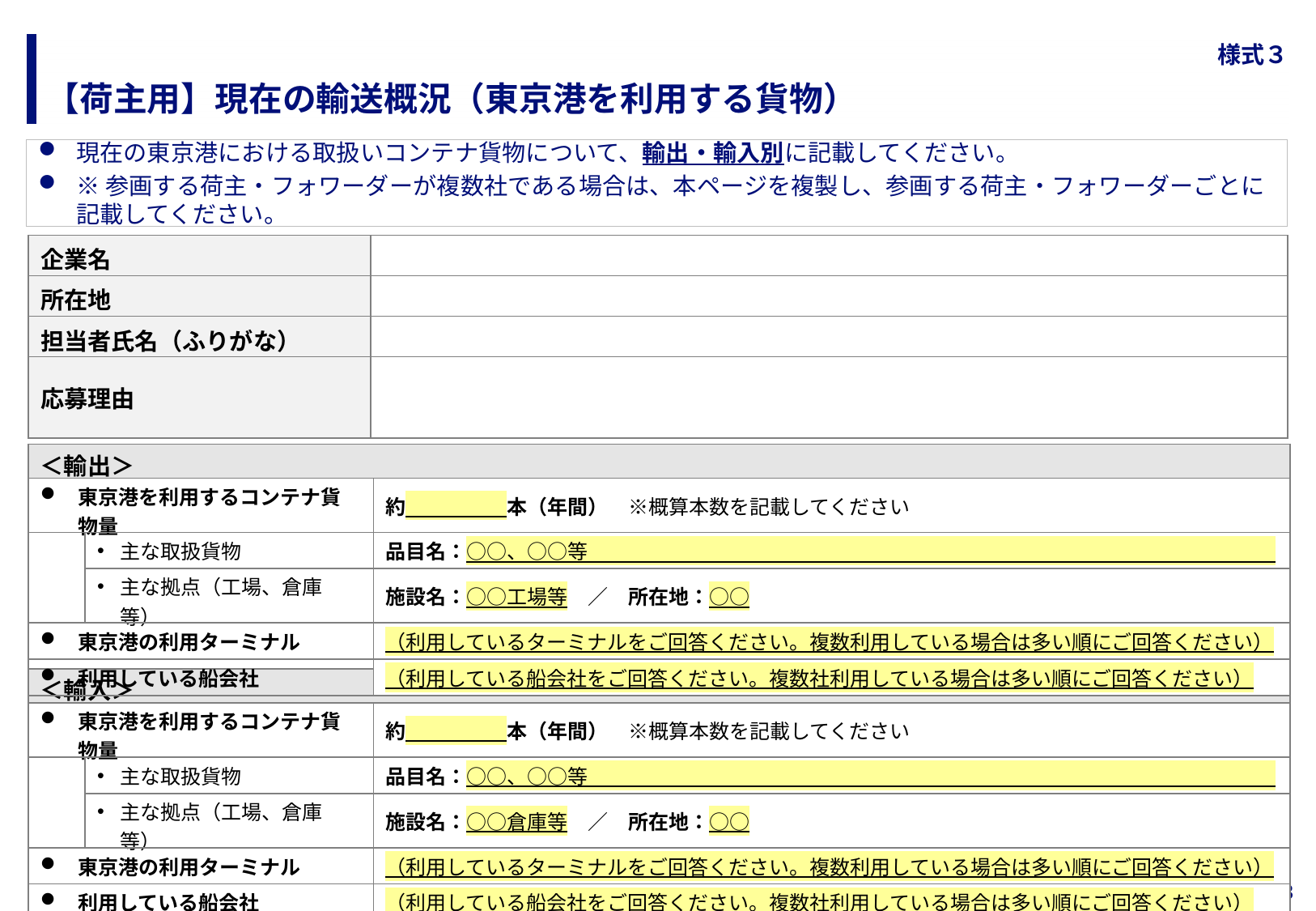

# 様式３
【荷主用】現在の輸送概況（東京港を利用する貨物）
現在の東京港における取扱いコンテナ貨物について、輸出・輸入別に記載してください。
※参画する荷主・フォワーダーが複数社である場合は、本ページを複製し、参画する荷主・フォワーダーごとに記載してください。
| 企業名 |  |
| --- | --- |
| 所在地 |  |
| 担当者氏名（ふりがな） |  |
| 応募理由 |  |
| ＜輸出＞ |  |  |
| --- | --- | --- |
| 東京港を利用するコンテナ貨物量 |  | 約　　　　　本（年間）　※概算本数を記載してください |
|  | 主な取扱貨物 | 品目名：○○、○○等 |
|  | 主な拠点（工場、倉庫等） | 施設名：○○工場等　／　所在地：○○ |
| 東京港の利用ターミナル |  | （利用しているターミナルをご回答ください。複数利用している場合は多い順にご回答ください） |
| 利用している船会社 |  | （利用している船会社をご回答ください。複数社利用している場合は多い順にご回答ください） |
| ＜輸入＞ |  |  |
| --- | --- | --- |
| 東京港を利用するコンテナ貨物量 |  | 約　　　　　本（年間）　※概算本数を記載してください |
|  | 主な取扱貨物 | 品目名：○○、○○等 |
|  | 主な拠点（工場、倉庫等） | 施設名：○○倉庫等　／　所在地：○○ |
| 東京港の利用ターミナル |  | （利用しているターミナルをご回答ください。複数利用している場合は多い順にご回答ください） |
| 利用している船会社 |  | （利用している船会社をご回答ください。複数社利用している場合は多い順にご回答ください） |